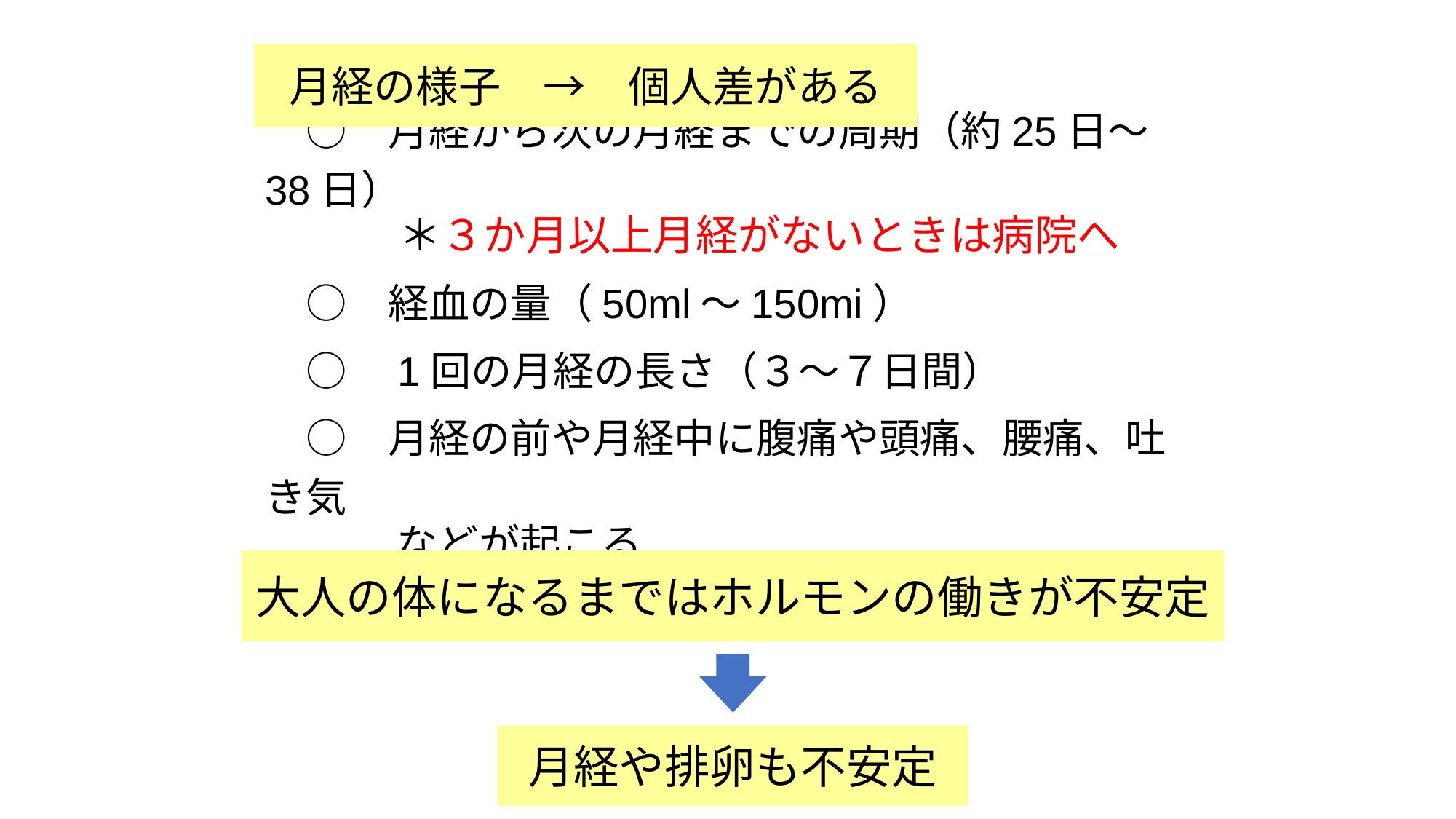

月経の様子　→　個人差がある
　○　月経から次の月経までの周期（約25日～38日）
　　  　＊３か月以上月経がないときは病院へ
　○　経血の量（50ml～150mi）
　○　1回の月経の長さ（３～７日間）
　○　月経の前や月経中に腹痛や頭痛、腰痛、吐き気
　　　 などが起こる
# 大人の体になるまではホルモンの働きが不安定

月経や排卵も不安定